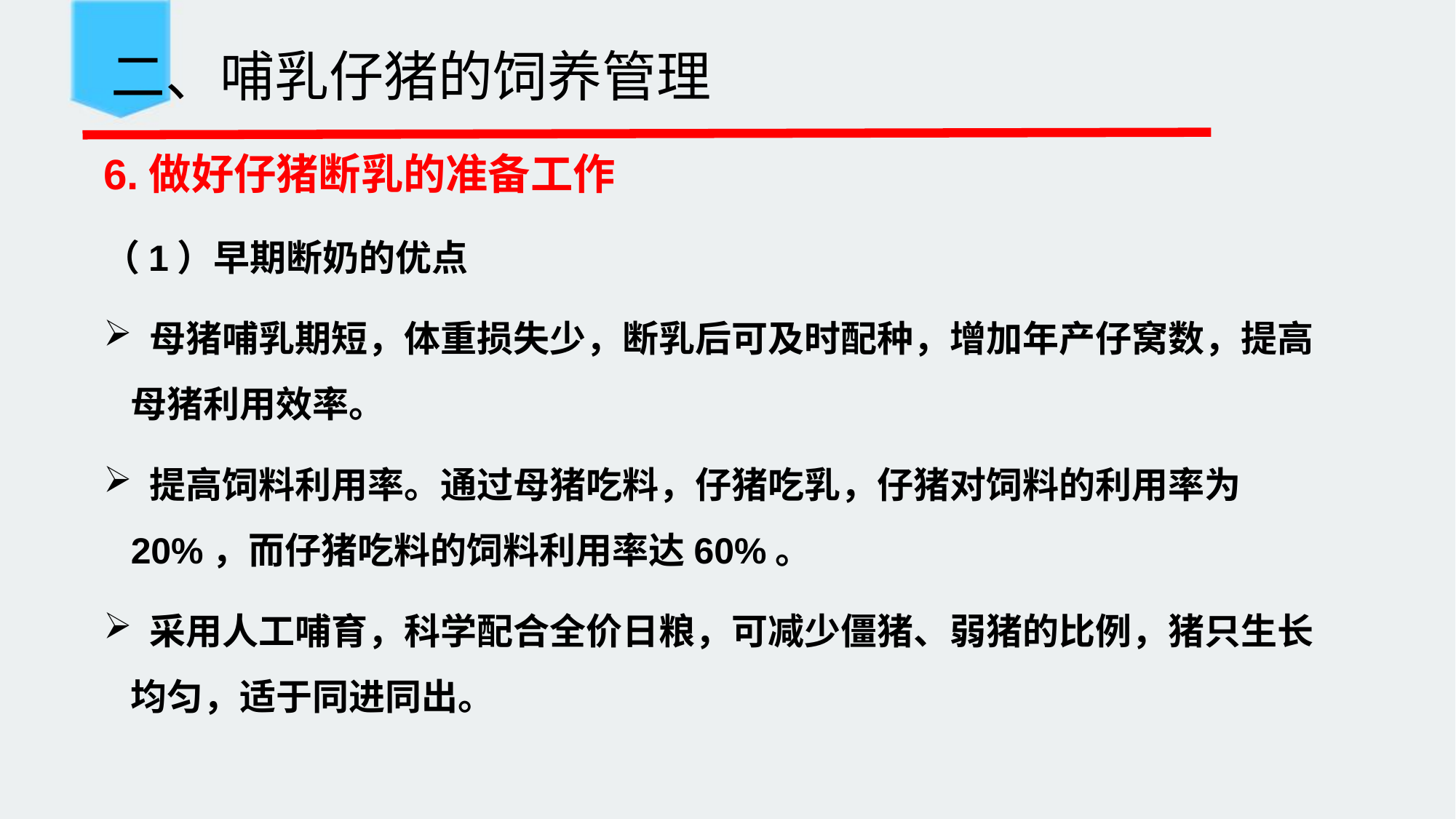

二、哺乳仔猪的饲养管理

6.做好仔猪断乳的准备工作
（1）早期断奶的优点
 母猪哺乳期短，体重损失少，断乳后可及时配种，增加年产仔窝数，提高母猪利用效率。
 提高饲料利用率。通过母猪吃料，仔猪吃乳，仔猪对饲料的利用率为20%，而仔猪吃料的饲料利用率达60%。
 采用人工哺育，科学配合全价日粮，可减少僵猪、弱猪的比例，猪只生长均匀，适于同进同出。